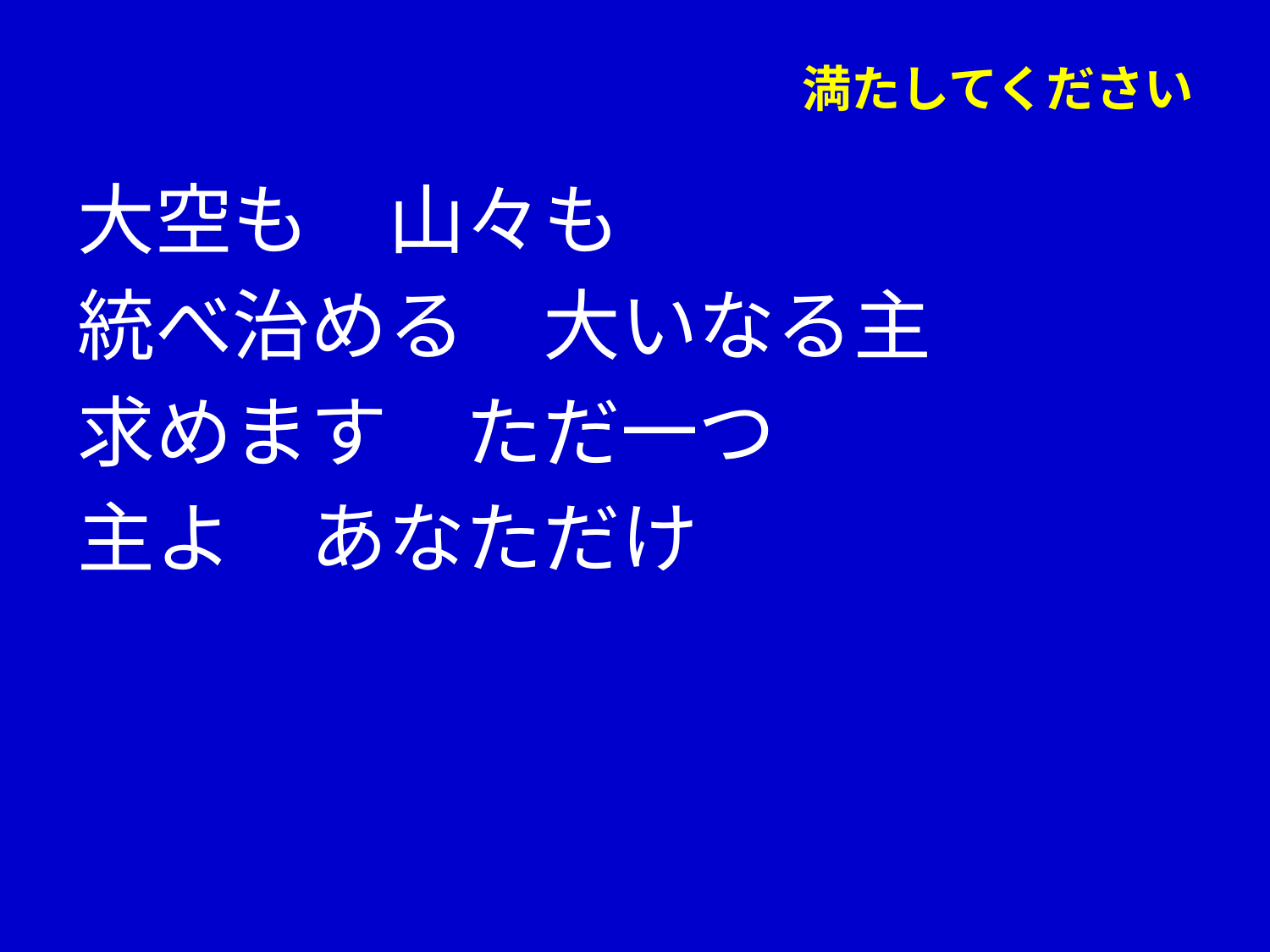

# 満たしてください

大空も　山々も
統べ治める　大いなる主
求めます　ただ一つ
主よ　あなただけ